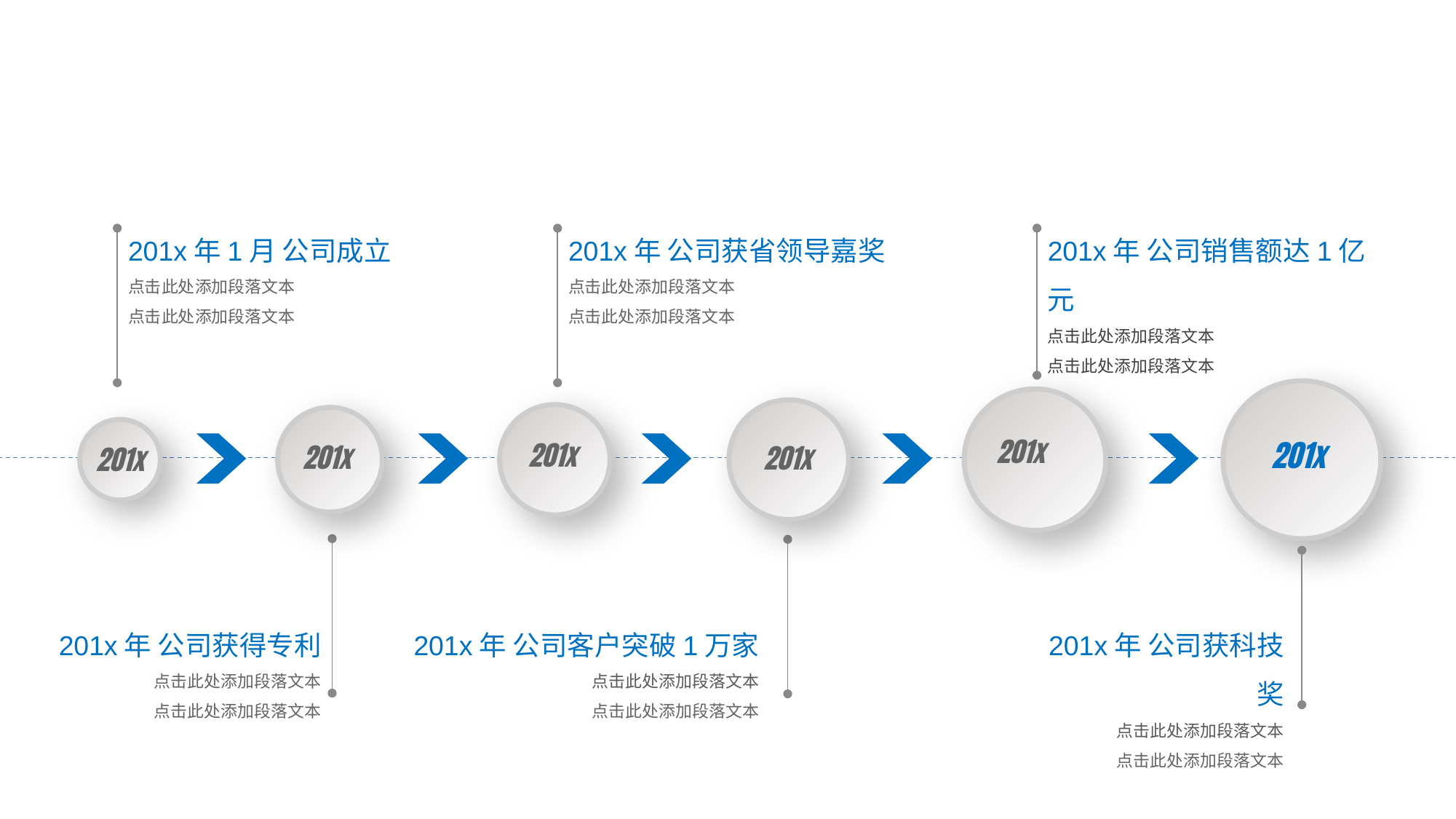

201x年1月 公司成立
点击此处添加段落文本
点击此处添加段落文本
201x年 公司销售额达1亿元
点击此处添加段落文本
点击此处添加段落文本
201x年 公司获省领导嘉奖
点击此处添加段落文本
点击此处添加段落文本

201x

201x

201x

201x

201x

201x

201x年 公司获得专利
点击此处添加段落文本
点击此处添加段落文本
201x年 公司客户突破1万家
点击此处添加段落文本
点击此处添加段落文本
201x年 公司获科技奖
点击此处添加段落文本
点击此处添加段落文本